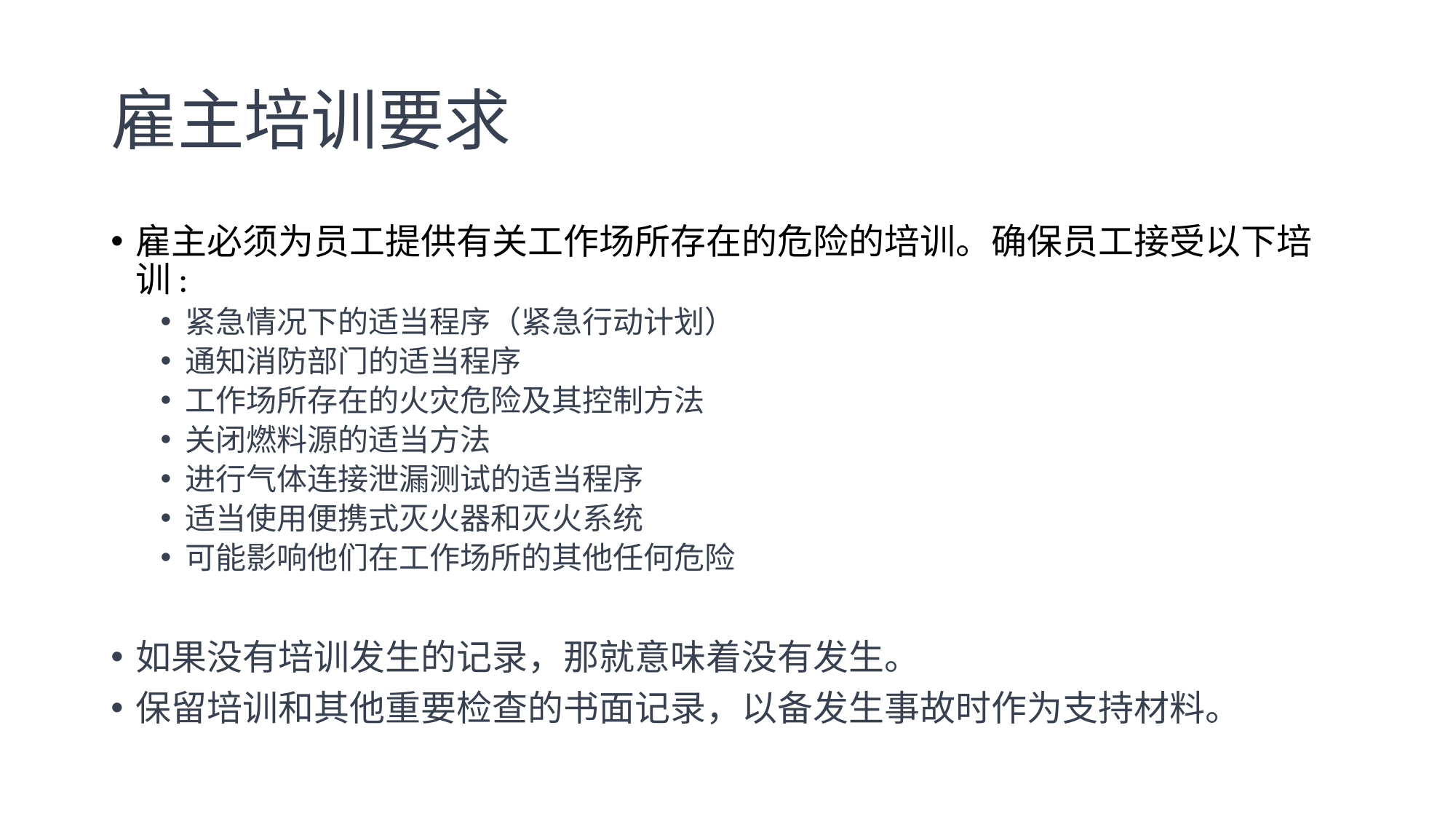

# 雇主培训要求
雇主必须为员工提供有关工作场所存在的危险的培训。确保员工接受以下培训:
紧急情况下的适当程序（紧急行动计划）
通知消防部门的适当程序
工作场所存在的火灾危险及其控制方法
关闭燃料源的适当方法
进行气体连接泄漏测试的适当程序
适当使用便携式灭火器和灭火系统
可能影响他们在工作场所的其他任何危险

如果没有培训发生的记录，那就意味着没有发生。
保留培训和其他重要检查的书面记录，以备发生事故时作为支持材料。